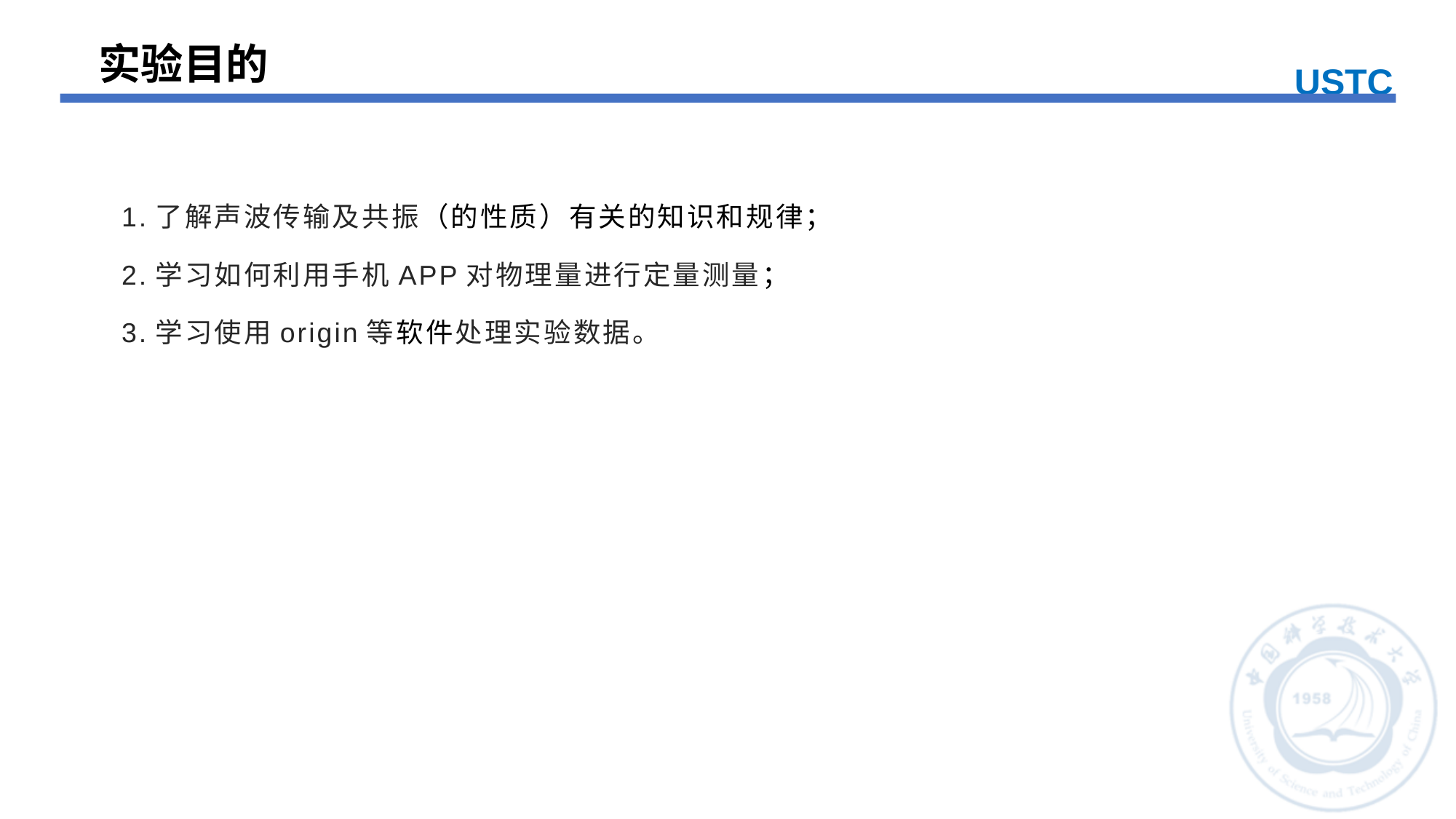

实验目的
USTC

1.了解声波传输及共振（的性质）有关的知识和规律；
2.学习如何利用手机APP对物理量进行定量测量；
3.学习使用origin等软件处理实验数据。